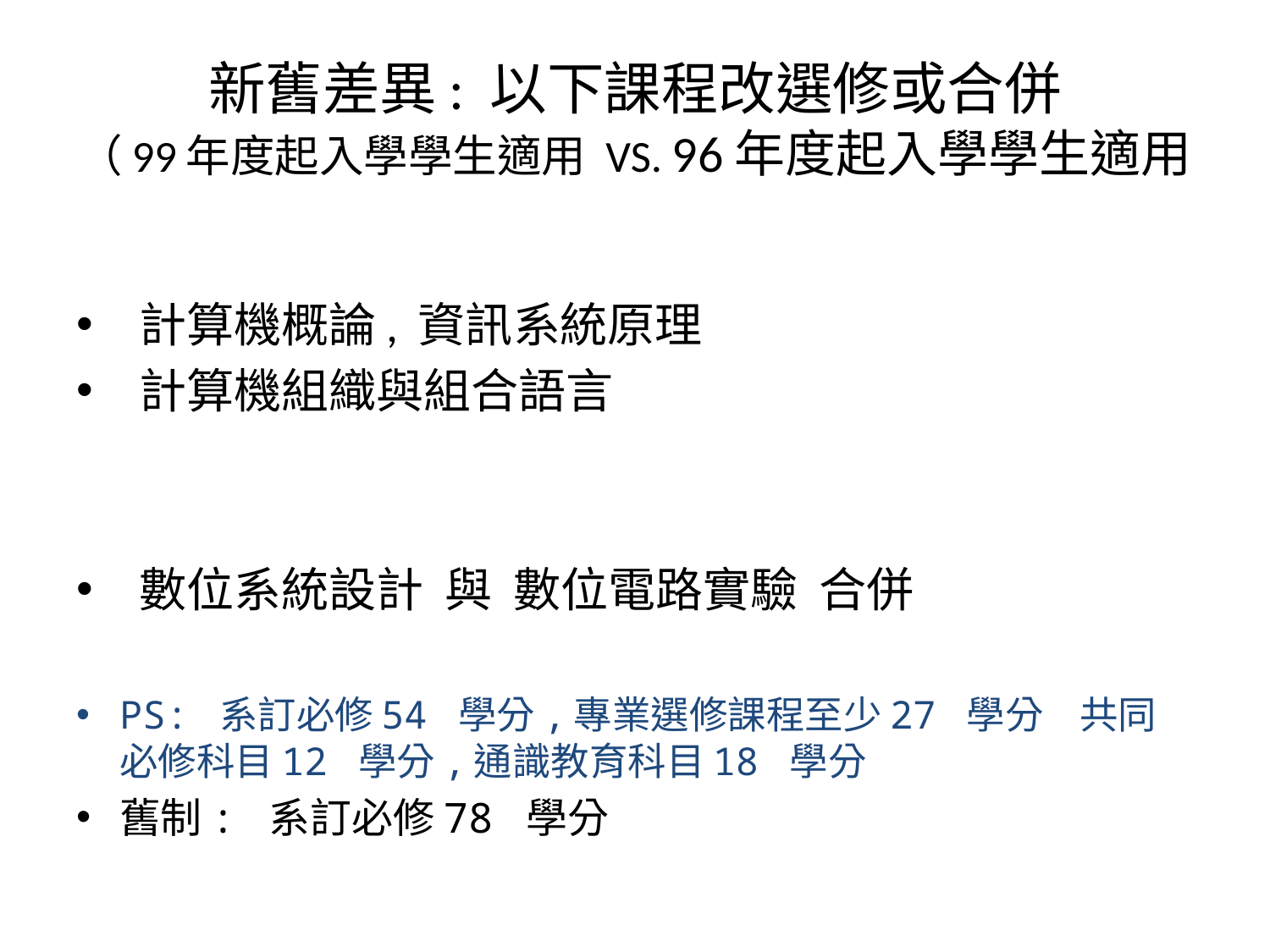

# 新舊差異: 以下課程改選修或合併 （99年度起入學學生適用 VS. 96年度起入學學生適用

 計算機概論, 資訊系統原理
 計算機組織與組合語言

 數位系統設計  與  數位電路實驗  合併

PS: 系訂必修54 學分,專業選修課程至少27 學分	共同必修科目12 學分,通識教育科目18 學分
舊制: 系訂必修78 學分